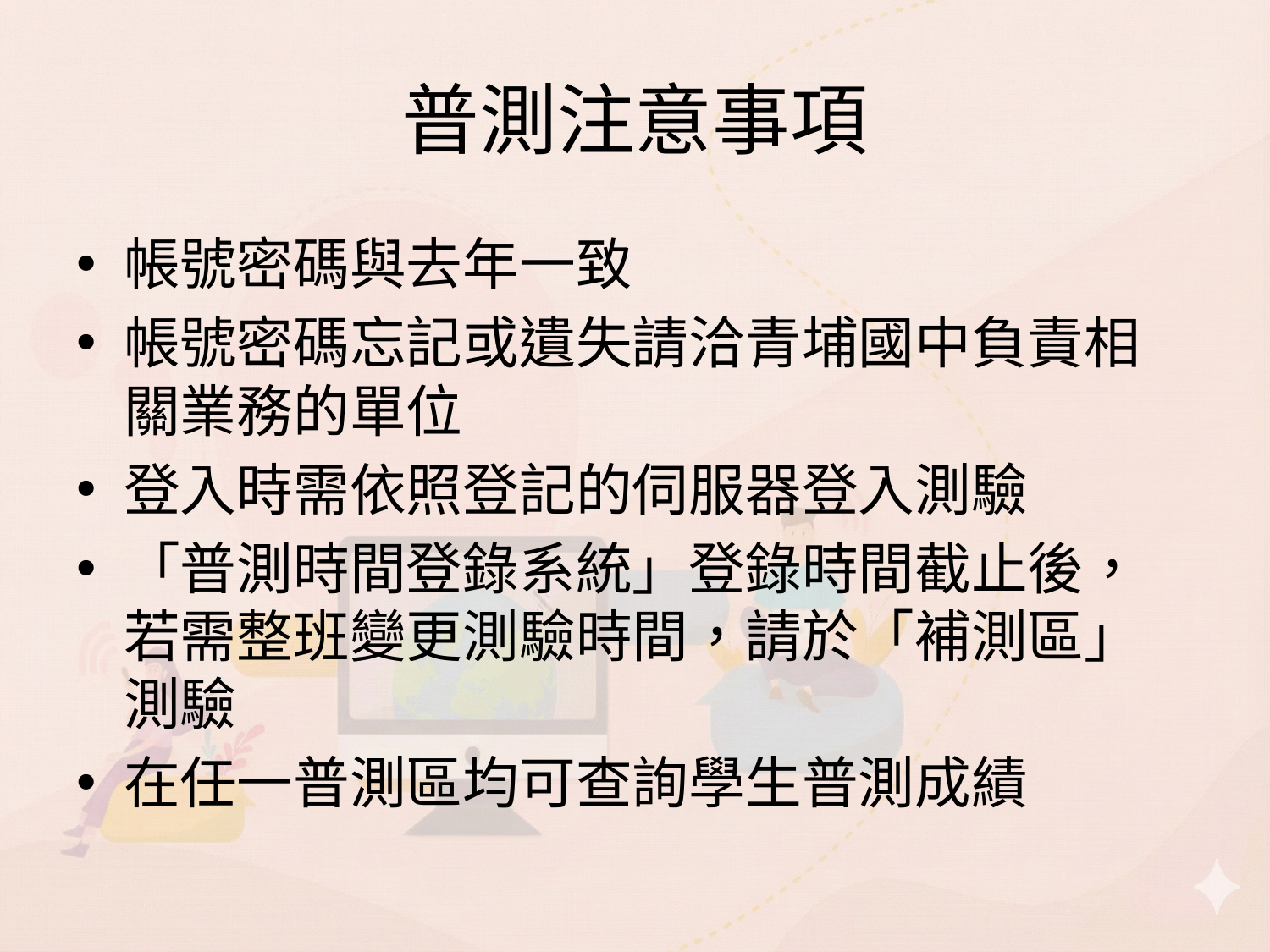

# 普測注意事項
帳號密碼與去年一致
帳號密碼忘記或遺失請洽青埔國中負責相關業務的單位
登入時需依照登記的伺服器登入測驗
「普測時間登錄系統」登錄時間截止後，若需整班變更測驗時間，請於「補測區」測驗
在任一普測區均可查詢學生普測成績